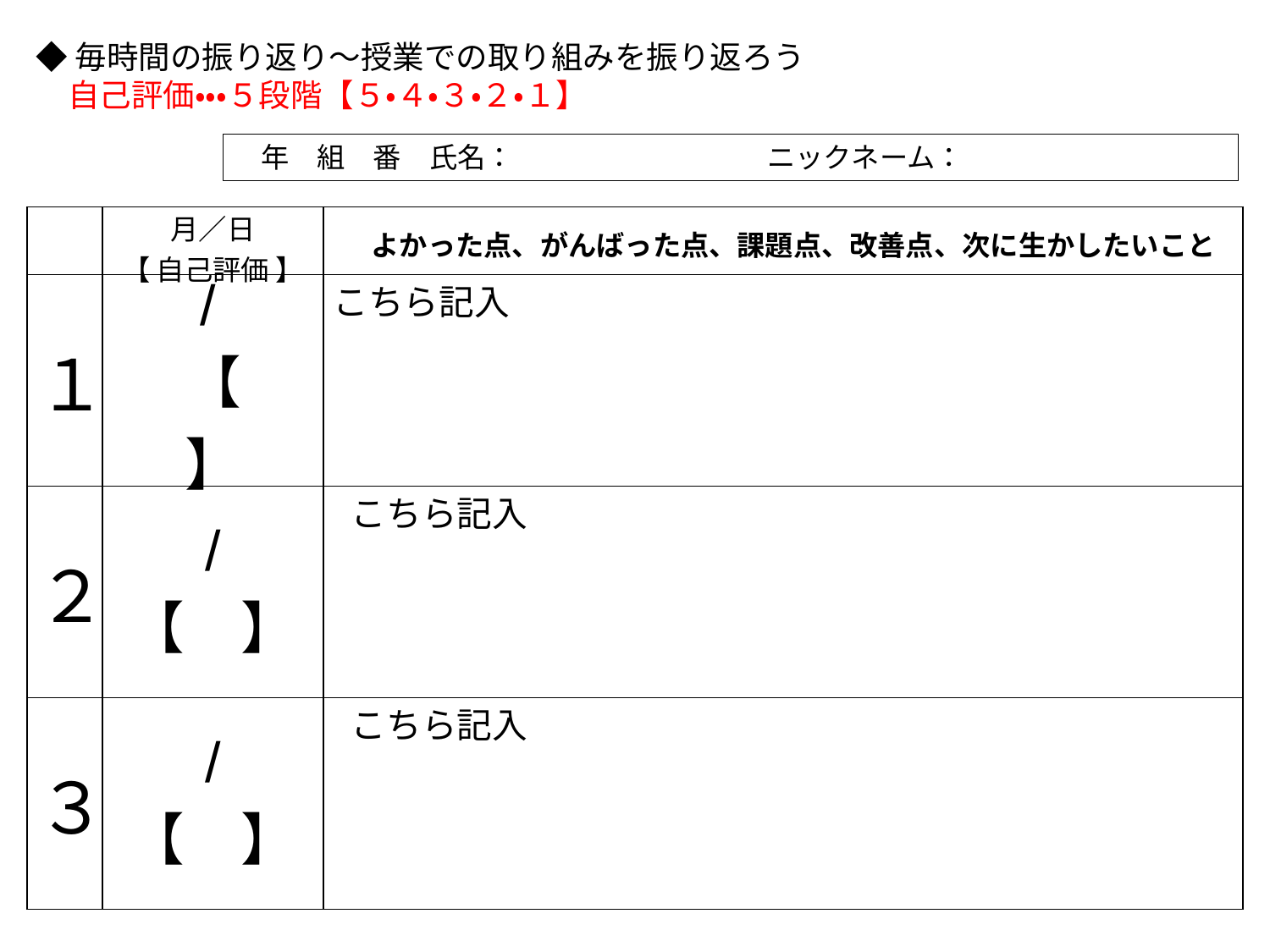

年　組　番　氏名：　　　　　　　　　ニックネーム：
|  | 月／日 【 自己評価 】 | よかった点、がんばった点、課題点、改善点、次に生かしたいこと |
| --- | --- | --- |
| １ | / 【　】 | こちら記入 |
| ２ | / 【　】 | こちら記入 |
| ３ | / 【　】 | こちら記入 |